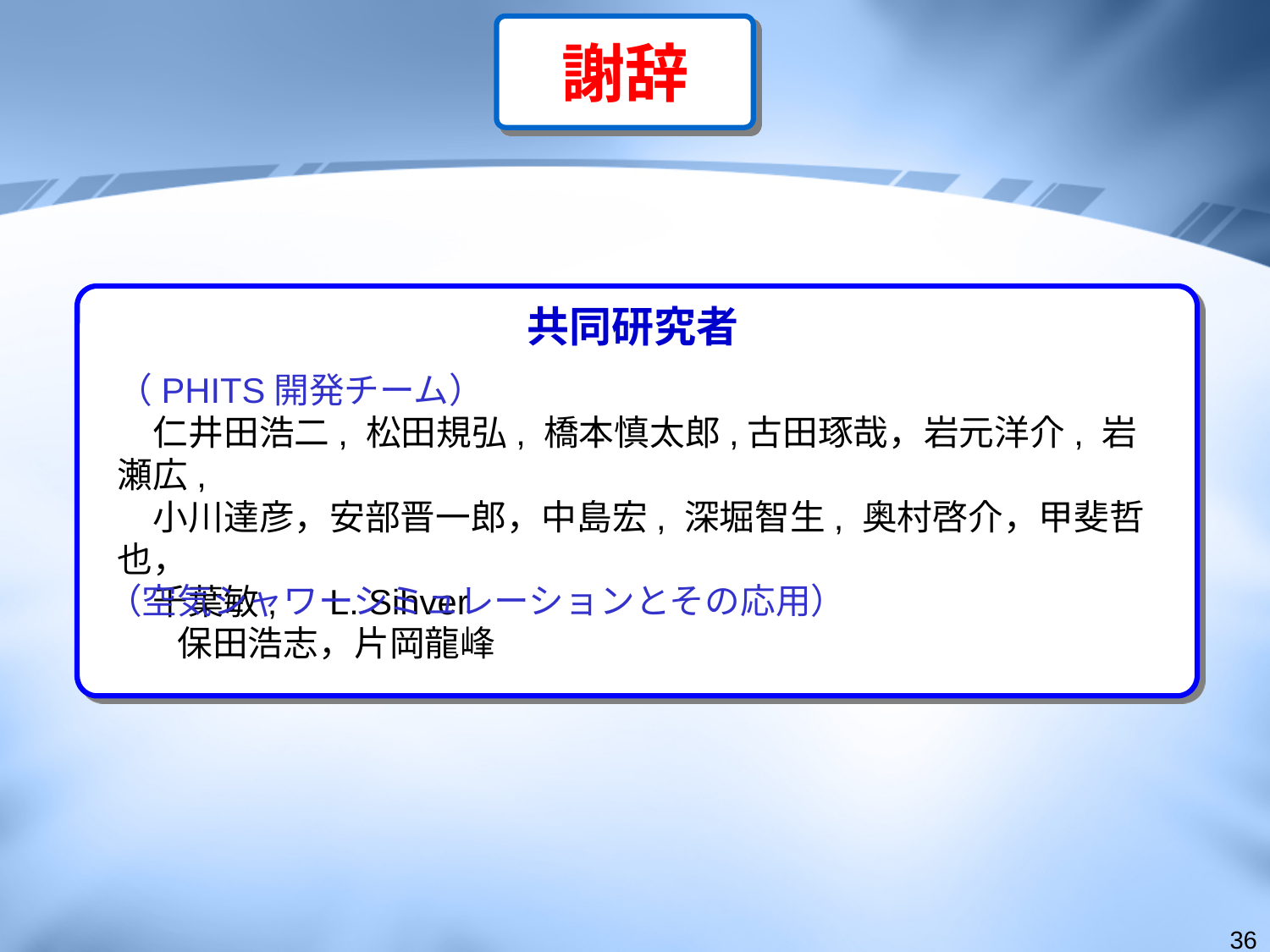

謝辞

共同研究者
（PHITS開発チーム）
　仁井田浩二, 松田規弘, 橋本慎太郎,古田琢哉，岩元洋介, 岩瀬広,
　小川達彦，安部晋一郎，中島宏, 深堀智生, 奥村啓介，甲斐哲也，
　千葉敏,　L. Sihver
（空気シャワーシミュレーションとその応用）
　　保田浩志，片岡龍峰
36